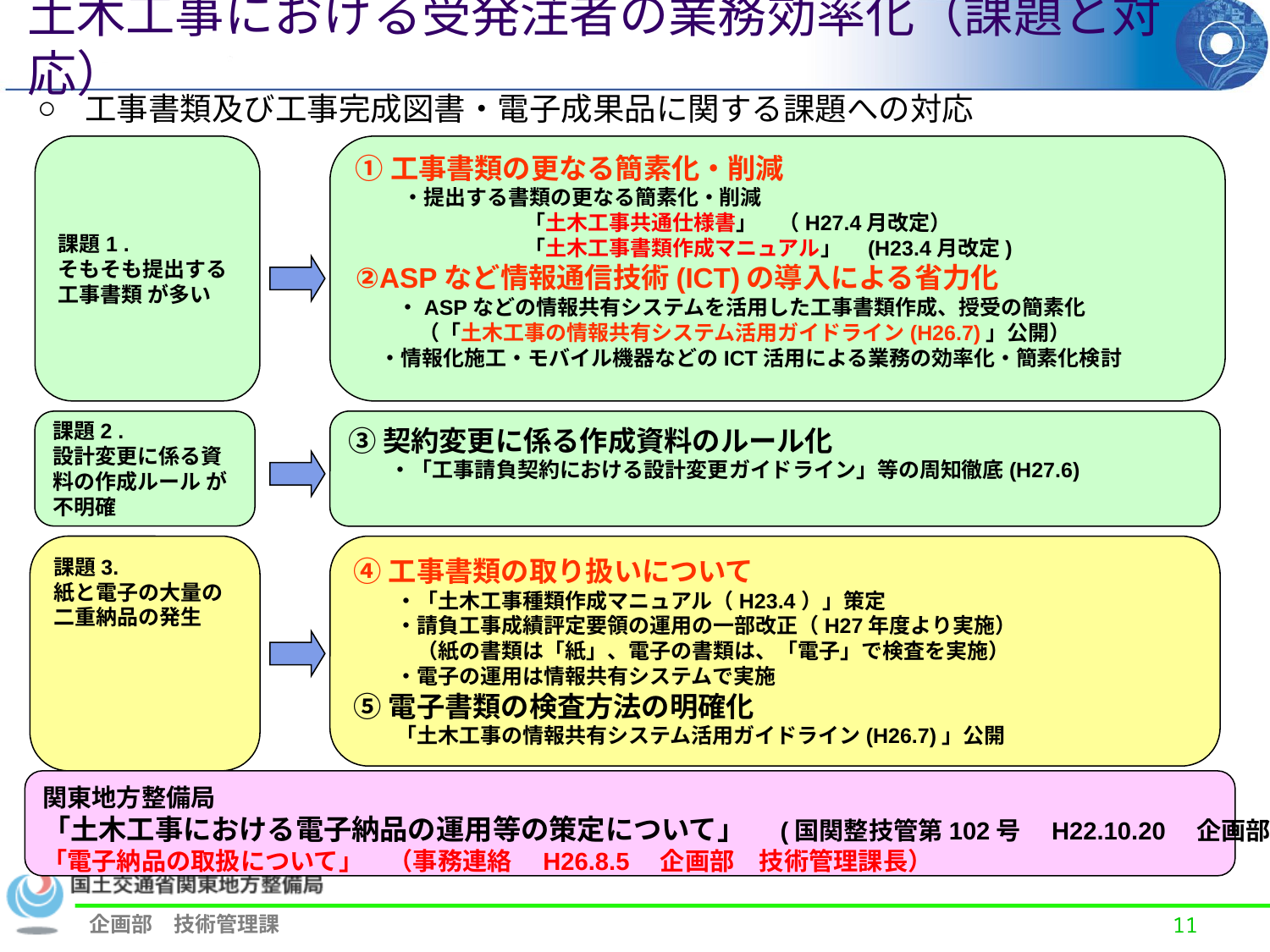

土木工事における受発注者の業務効率化（課題と対応）
工事書類及び工事完成図書・電子成果品に関する課題への対応
課題1 .
そもそも提出する工事書類 が多い
①工事書類の更なる簡素化・削減
　　 ・提出する書類の更なる簡素化・削減
　　　　　　　　「土木工事共通仕様書」　（H27.4月改定）
　　　　　　　　「土木工事書類作成マニュアル」　(H23.4月改定)
②ASPなど情報通信技術(ICT)の導入による省力化
　　・ASPなどの情報共有システムを活用した工事書類作成、授受の簡素化
　　　（「土木工事の情報共有システム活用ガイドライン(H26.7)」公開）
    ・情報化施工・モバイル機器などのICT活用による業務の効率化・簡素化検討

課題2 .
設計変更に係る資料の作成ルール が不明確
③契約変更に係る作成資料のルール化
　　・「工事請負契約における設計変更ガイドライン」等の周知徹底(H27.6)

課題3.
紙と電子の大量の二重納品の発生

④工事書類の取り扱いについて
　　・「土木工事種類作成マニュアル（H23.4）」策定
　　・請負工事成績評定要領の運用の一部改正（H27年度より実施）
　　　（紙の書類は「紙」、電子の書類は、「電子」で検査を実施）
　　・電子の運用は情報共有システムで実施
⑤電子書類の検査方法の明確化
　　「土木工事の情報共有システム活用ガイドライン(H26.7)」公開

関東地方整備局
「土木工事における電子納品の運用等の策定について」　(国関整技管第102号　H22.10.20　企画部長)
「電子納品の取扱について」　（事務連絡　H26.8.5　企画部　技術管理課長）